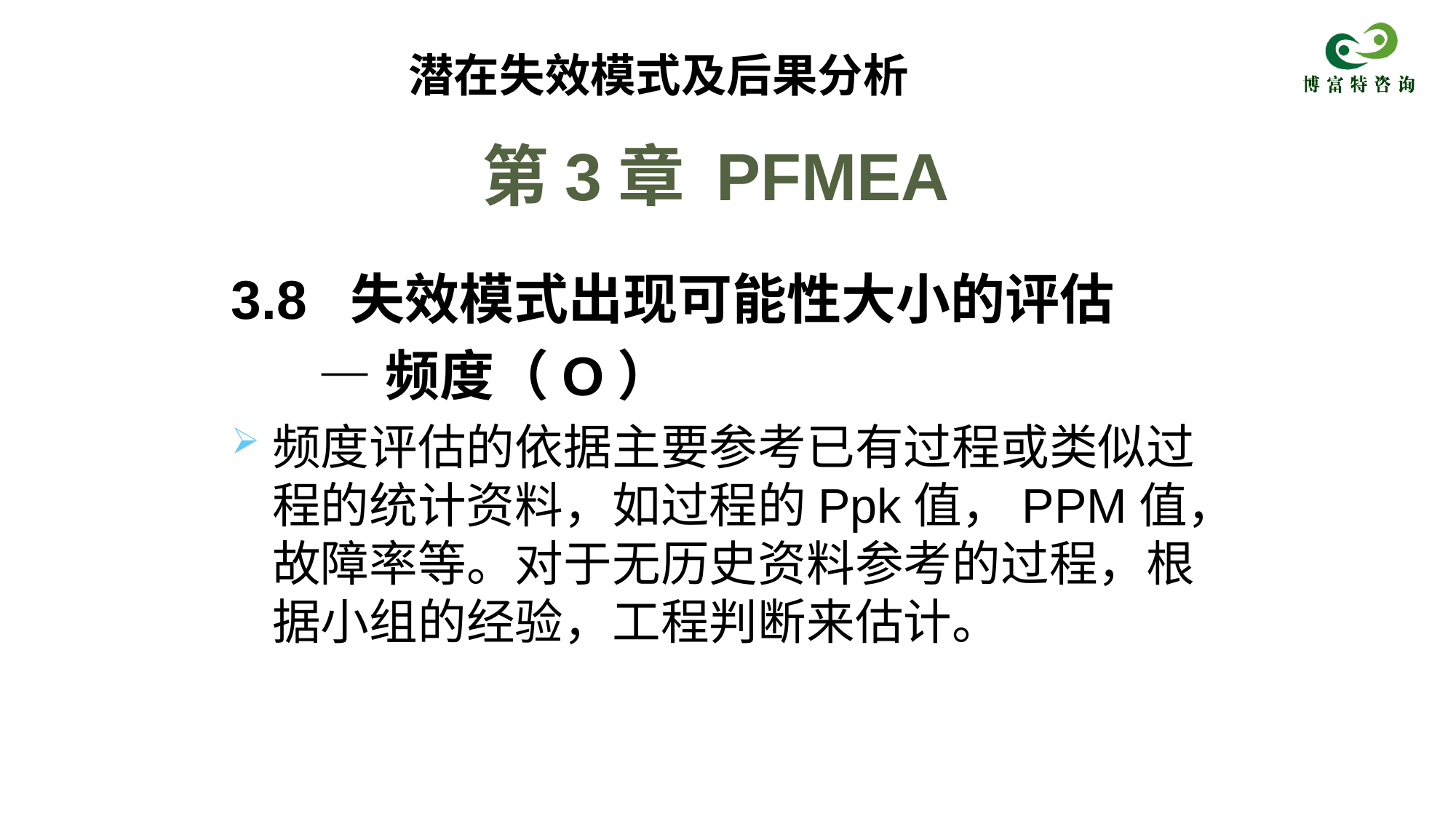

潜在失效模式及后果分析
# 第3章 PFMEA
3.8  失效模式出现可能性大小的评估
       ―频度（O）
频度评估的依据主要参考已有过程或类似过程的统计资料，如过程的Ppk值，PPM值，故障率等。对于无历史资料参考的过程，根据小组的经验，工程判断来估计。
57